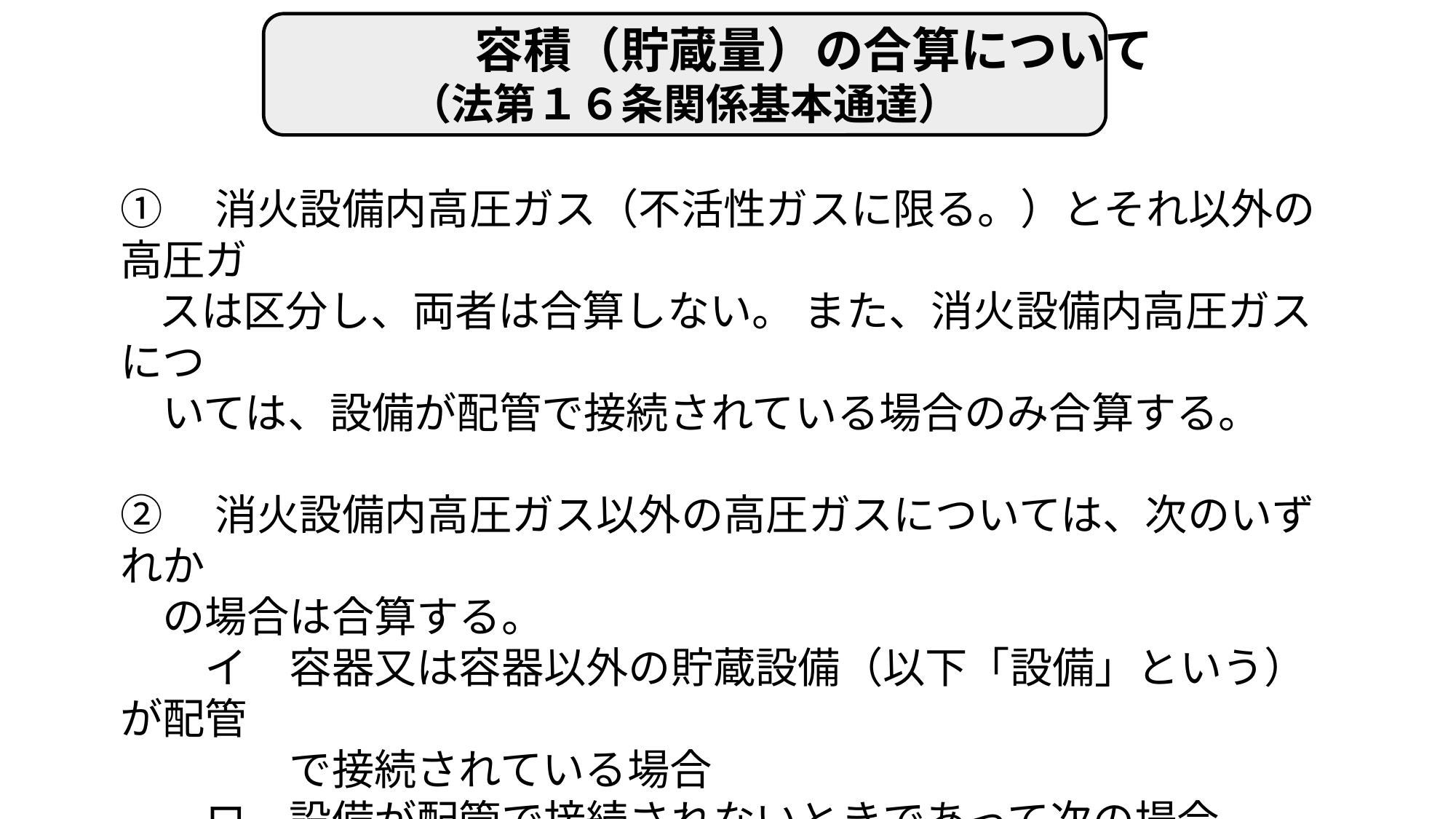

容積（貯蔵量）の合算について
　　　　（法第１６条関係基本通達）
①　消火設備内高圧ガス（不活性ガスに限る。）とそれ以外の高圧ガ
   スは区分し、両者は合算しない。 また、消火設備内高圧ガスにつ
　いては、設備が配管で接続されている場合のみ合算する。

②　消火設備内高圧ガス以外の高圧ガスについては、次のいずれか
　の場合は合算する。
　　イ　容器又は容器以外の貯蔵設備（以下「設備」という）が配管
　　　　で接続されている場合
　　ロ　設備が配管で接続されないときであって次の場合
　　　　容器以外の貯蔵設備同士又は容器と容器以外の貯蔵設備と
　　　　の間が３０ｍ以下である場合